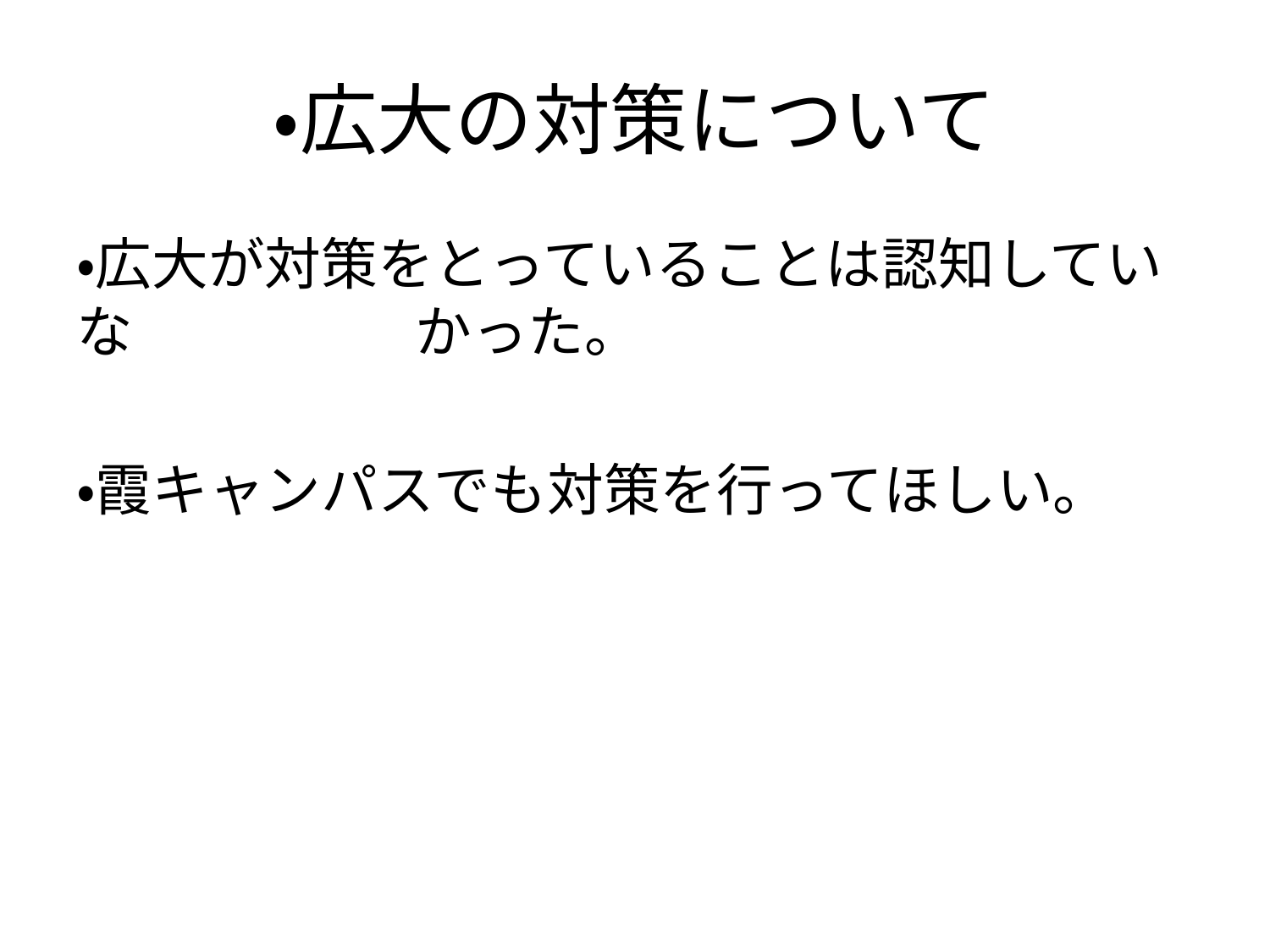

# ・広大の対策について
・広大が対策をとっていることは認知していな　　　　　かった。

・霞キャンパスでも対策を行ってほしい。